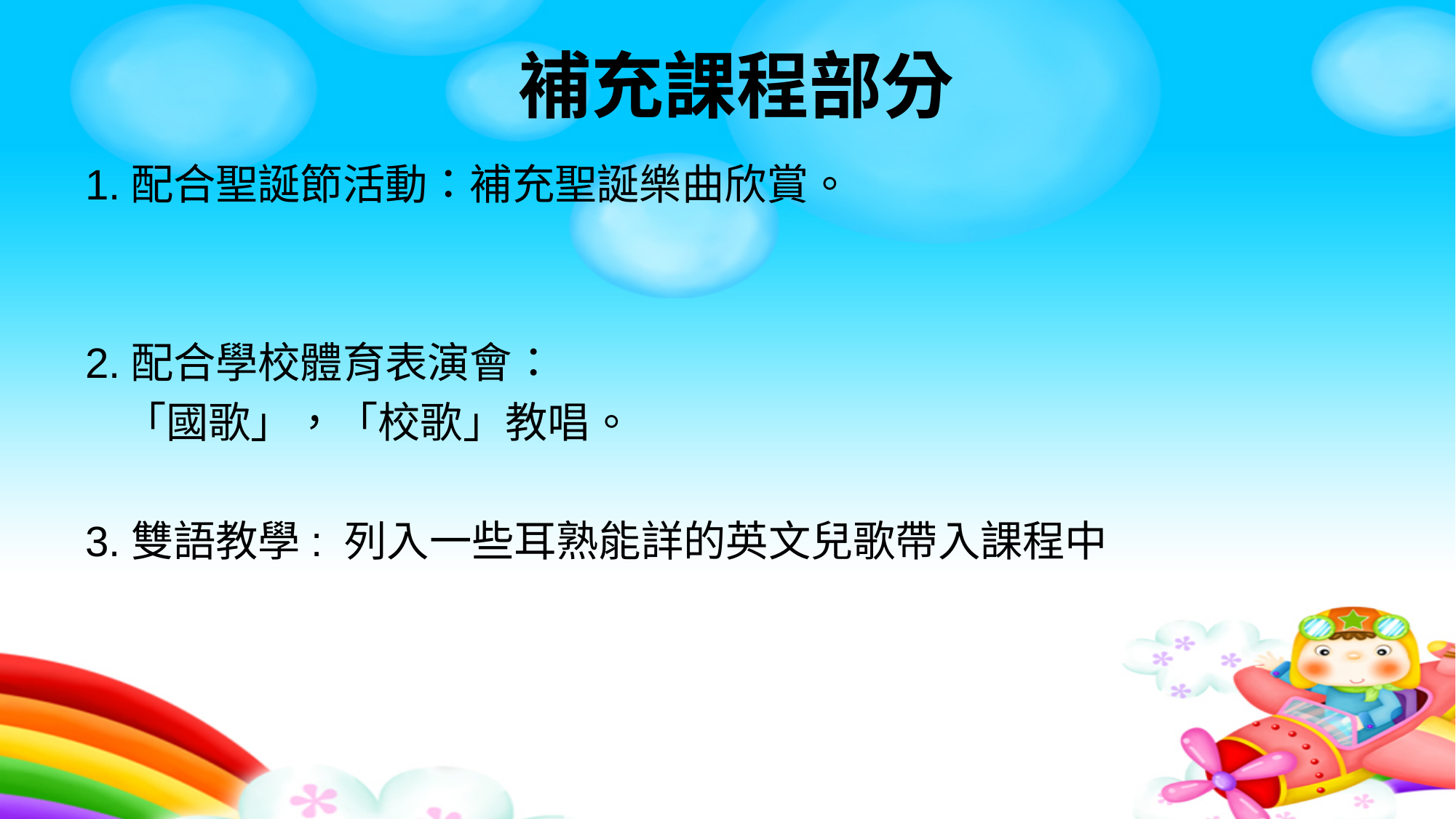

# 補充課程部分
1.配合聖誕節活動：補充聖誕樂曲欣賞。

2.配合學校體育表演會：
   「國歌」，「校歌」教唱。

3.雙語教學: 列入一些耳熟能詳的英文兒歌帶入課程中